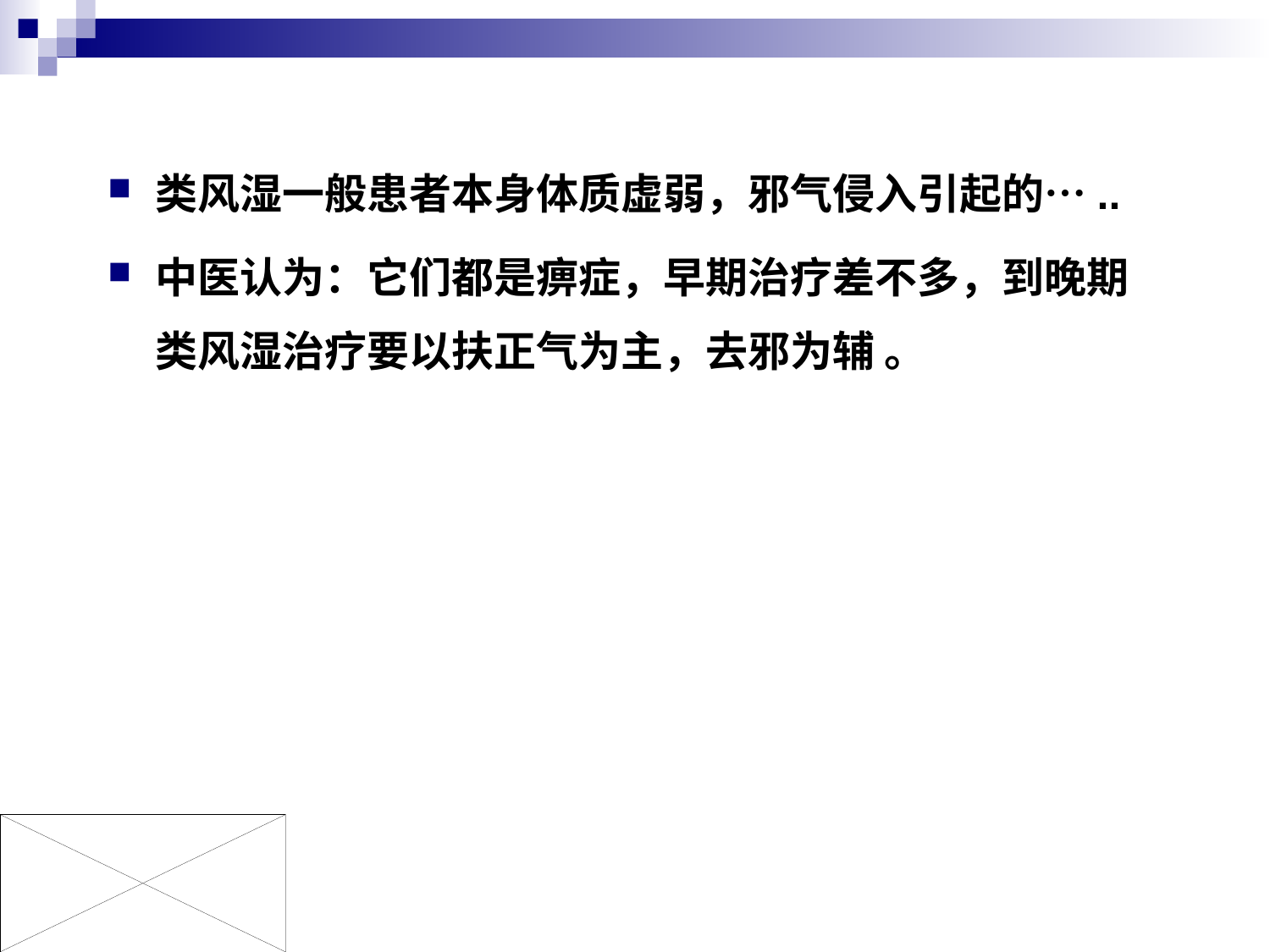

# 类风湿一般患者本身体质虚弱，邪气侵入引起的…..
中医认为：它们都是痹症，早期治疗差不多，到晚期类风湿治疗要以扶正气为主，去邪为辅 。